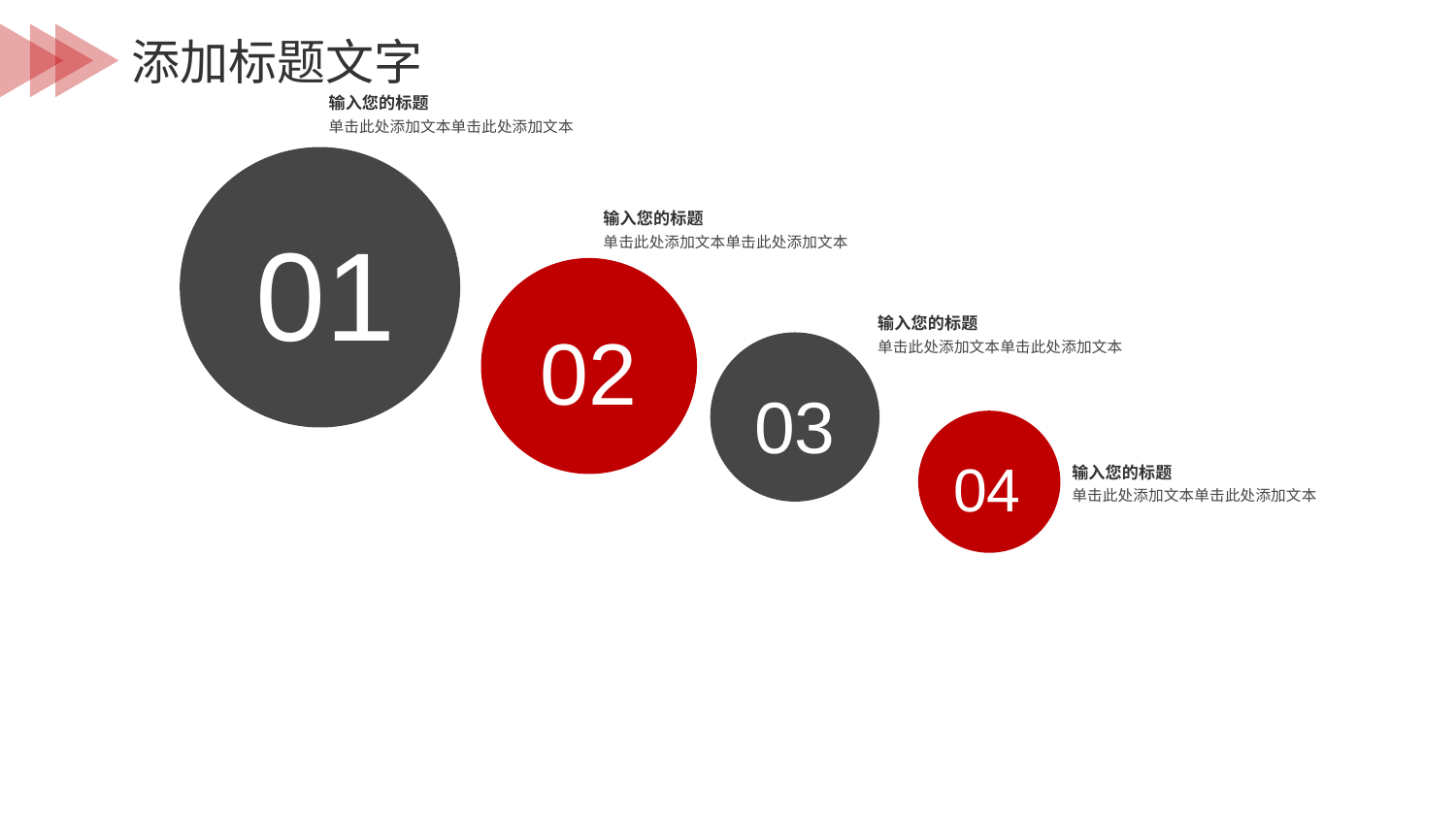

输入您的标题
单击此处添加文本单击此处添加文本

01
输入您的标题
单击此处添加文本单击此处添加文本

02
输入您的标题
单击此处添加文本单击此处添加文本

03

04
输入您的标题
单击此处添加文本单击此处添加文本